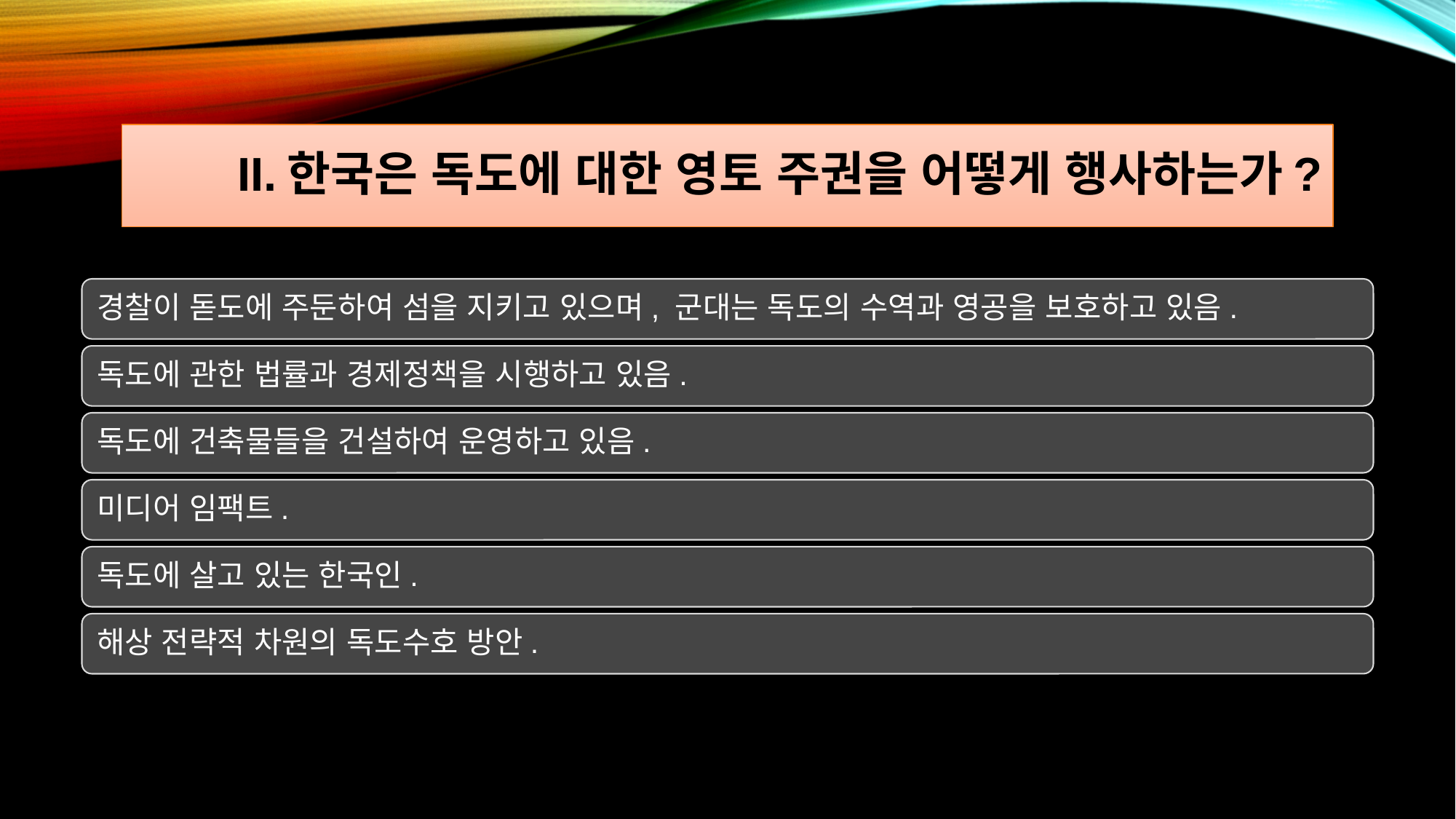

# II.한국은 독도에 대한 영토 주권을 어떻게 행사하는가?
경찰이 돋도에 주둔하여 섬을 지키고 있으며, 군대는 독도의 수역과 영공을 보호하고 있음.
독도에 관한 법률과 경제정책을 시행하고 있음.
독도에 건축물들을 건설하여 운영하고 있음.
미디어 임팩트.
독도에 살고 있는 한국인.
해상 전략적 차원의 독도수호 방안.